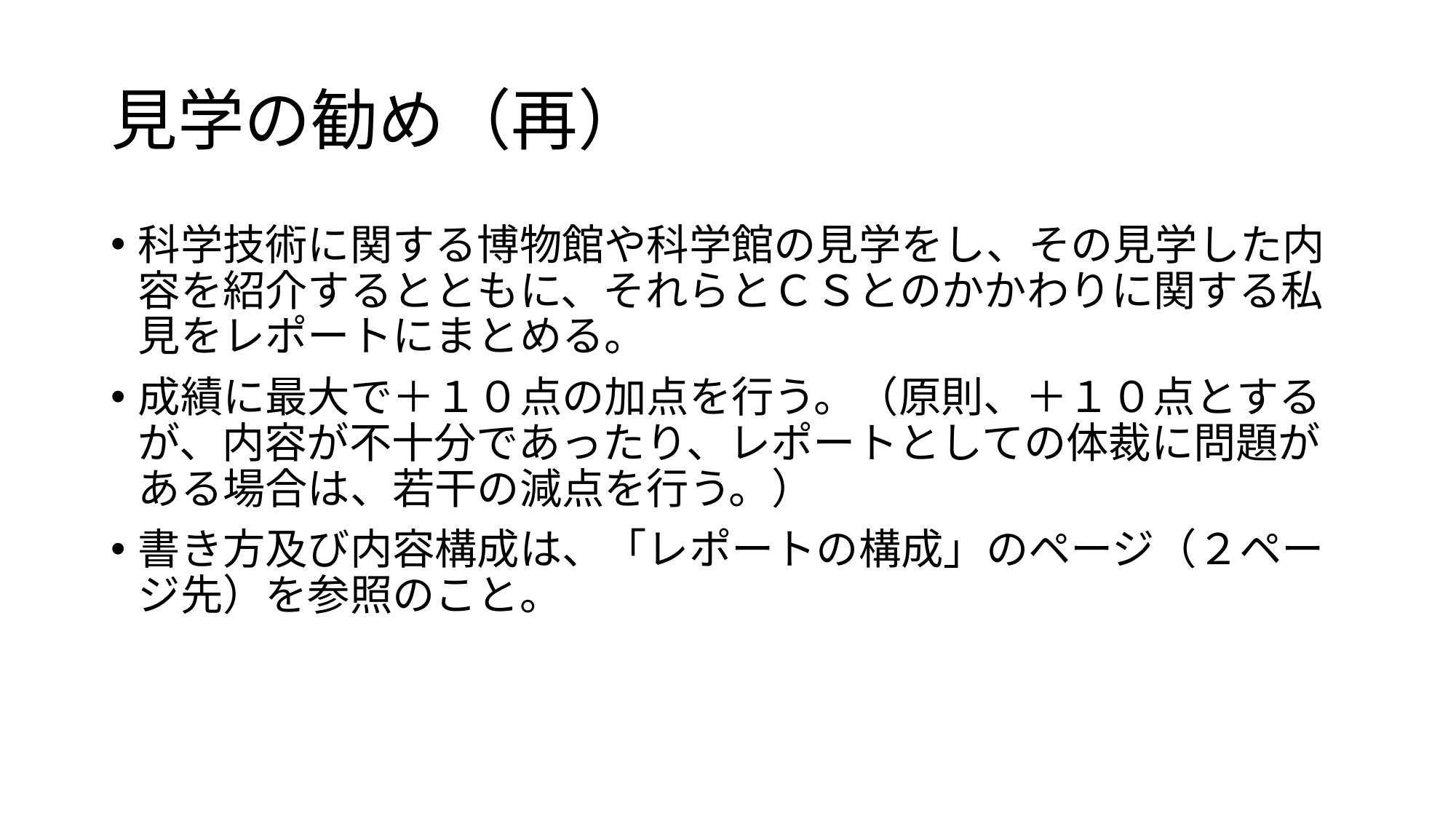

# 見学の勧め（再）
科学技術に関する博物館や科学館の見学をし、その見学した内容を紹介するとともに、それらとＣＳとのかかわりに関する私見をレポートにまとめる。
成績に最大で＋１０点の加点を行う。（原則、＋１０点とするが、内容が不十分であったり、レポートとしての体裁に問題がある場合は、若干の減点を行う。）
書き方及び内容構成は、「レポートの構成」のページ（２ページ先）を参照のこと。